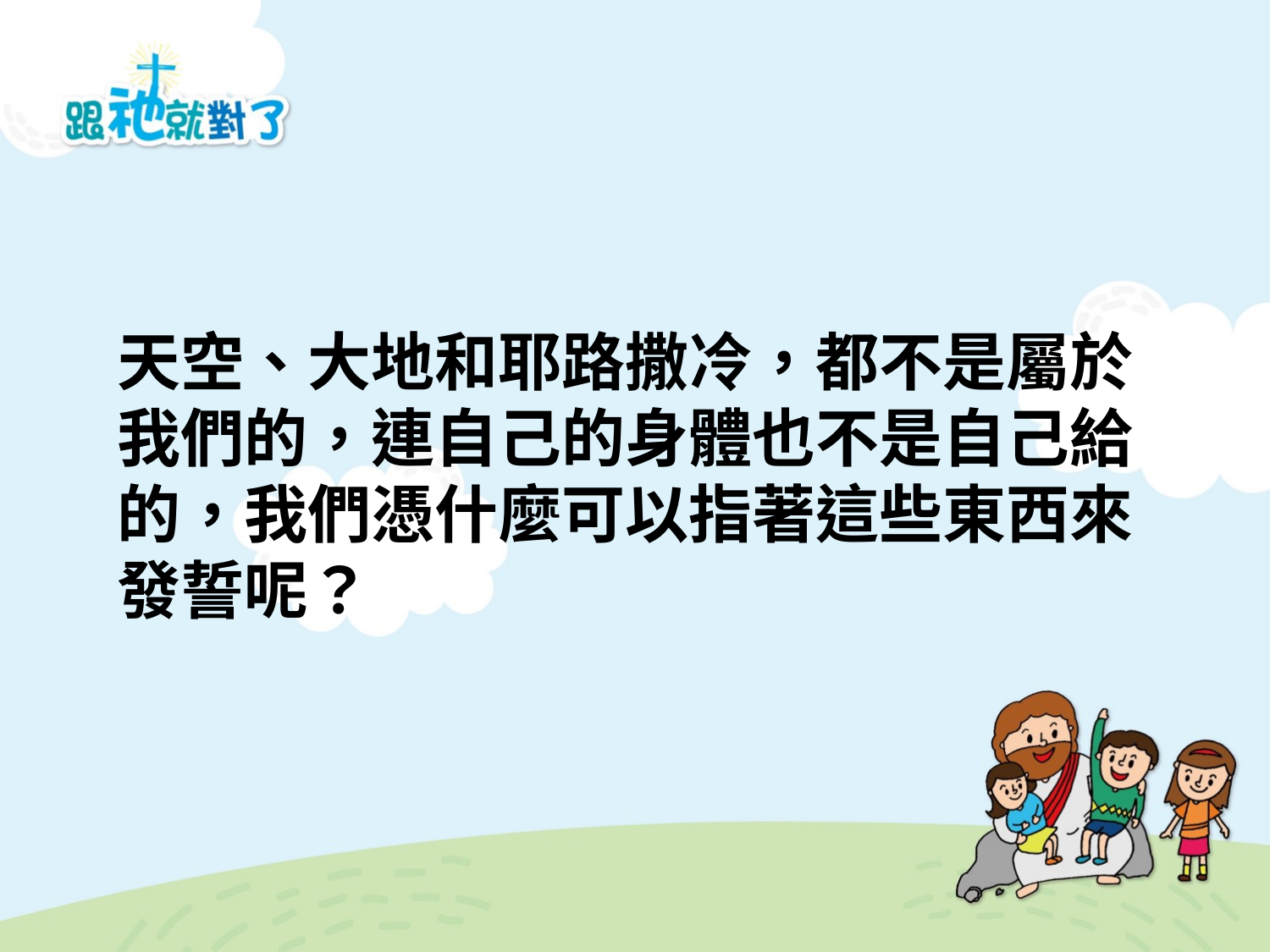

天空、大地和耶路撒冷，都不是屬於我們的，連自己的身體也不是自己給的，我們憑什麼可以指著這些東西來發誓呢？